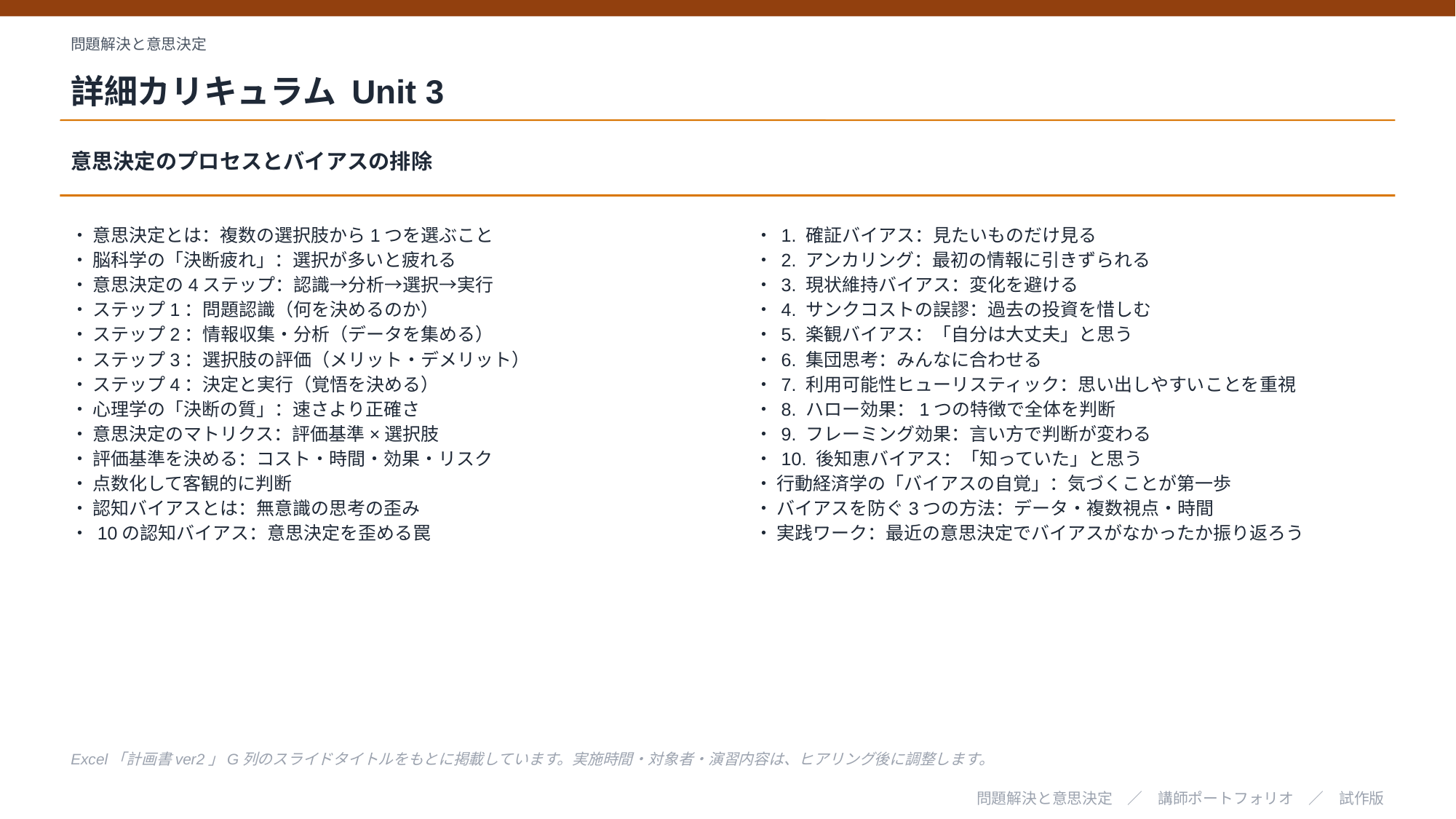

問題解決と意思決定
詳細カリキュラム Unit 3

意思決定のプロセスとバイアスの排除

・ 意思決定とは：複数の選択肢から1つを選ぶこと
・ 脳科学の「決断疲れ」：選択が多いと疲れる
・ 意思決定の4ステップ：認識→分析→選択→実行
・ ステップ1：問題認識（何を決めるのか）
・ ステップ2：情報収集・分析（データを集める）
・ ステップ3：選択肢の評価（メリット・デメリット）
・ ステップ4：決定と実行（覚悟を決める）
・ 心理学の「決断の質」：速さより正確さ
・ 意思決定のマトリクス：評価基準×選択肢
・ 評価基準を決める：コスト・時間・効果・リスク
・ 点数化して客観的に判断
・ 認知バイアスとは：無意識の思考の歪み
・ 10の認知バイアス：意思決定を歪める罠
・ 1. 確証バイアス：見たいものだけ見る
・ 2. アンカリング：最初の情報に引きずられる
・ 3. 現状維持バイアス：変化を避ける
・ 4. サンクコストの誤謬：過去の投資を惜しむ
・ 5. 楽観バイアス：「自分は大丈夫」と思う
・ 6. 集団思考：みんなに合わせる
・ 7. 利用可能性ヒューリスティック：思い出しやすいことを重視
・ 8. ハロー効果：1つの特徴で全体を判断
・ 9. フレーミング効果：言い方で判断が変わる
・ 10. 後知恵バイアス：「知っていた」と思う
・ 行動経済学の「バイアスの自覚」：気づくことが第一歩
・ バイアスを防ぐ3つの方法：データ・複数視点・時間
・ 実践ワーク：最近の意思決定でバイアスがなかったか振り返ろう
Excel「計画書ver2」G列のスライドタイトルをもとに掲載しています。実施時間・対象者・演習内容は、ヒアリング後に調整します。
問題解決と意思決定　／　講師ポートフォリオ　／　試作版